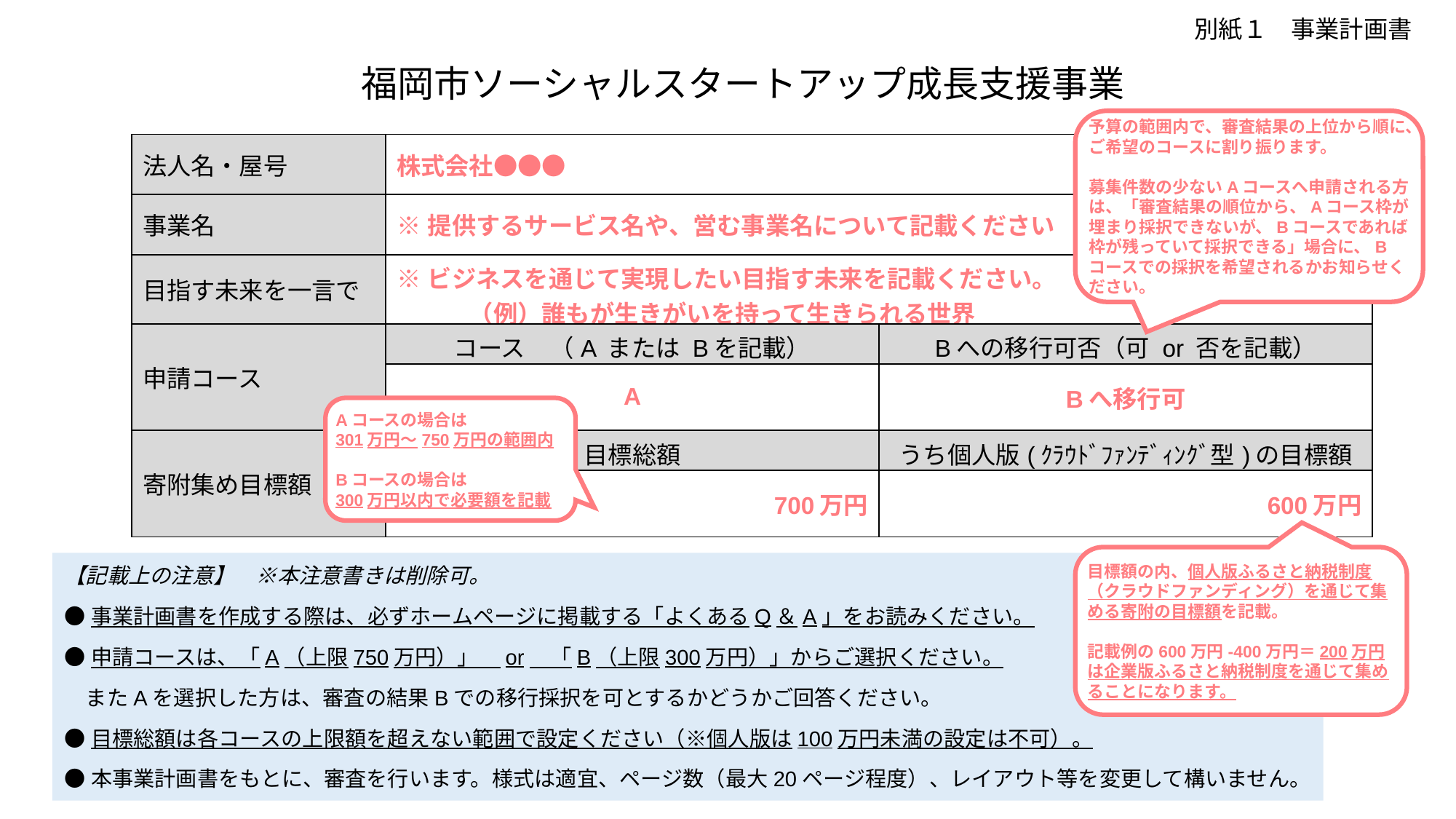

別紙１　事業計画書
# 福岡市ソーシャルスタートアップ成長支援事業
予算の範囲内で、審査結果の上位から順に、ご希望のコースに割り振ります。

募集件数の少ないAコースへ申請される方は、「審査結果の順位から、Aコース枠が埋まり採択できないが、Bコースであれば枠が残っていて採択できる」場合に、Bコースでの採択を希望されるかお知らせください。
| 法人名・屋号 | 株式会社●●● |  |
| --- | --- | --- |
| 事業名 | ※提供するサービス名や、営む事業名について記載ください |  |
| 目指す未来を一言で | ※ビジネスを通じて実現したい目指す未来を記載ください。 　　　（例）誰もが生きがいを持って生きられる世界 |  |
| 申請コース | コース　（A または Bを記載） | Bへの移行可否（可 or 否を記載） |
|  | A | Bへ移行可 |
| 寄附集め目標額 | 目標総額 | うち個人版(ｸﾗｳﾄﾞﾌｧﾝﾃﾞｨﾝｸﾞ型)の目標額 |
|  | 700万円 | 600万円 |
Aコースの場合は
301万円～750万円の範囲内

Bコースの場合は
300万円以内で必要額を記載
目標額の内、個人版ふるさと納税制度
（クラウドファンディング）を通じて集める寄附の目標額を記載。

記載例の600万円-400万円＝200万円は企業版ふるさと納税制度を通じて集めることになります。
【記載上の注意】　※本注意書きは削除可。
●事業計画書を作成する際は、必ずホームページに掲載する「よくあるQ＆A」をお読みください。
●申請コースは、「A（上限750万円）」　or　「B（上限300万円）」からご選択ください。
　またAを選択した方は、審査の結果Bでの移行採択を可とするかどうかご回答ください。
●目標総額は各コースの上限額を超えない範囲で設定ください（※個人版は100万円未満の設定は不可）。
●本事業計画書をもとに、審査を行います。様式は適宜、ページ数（最大20ページ程度）、レイアウト等を変更して構いません。